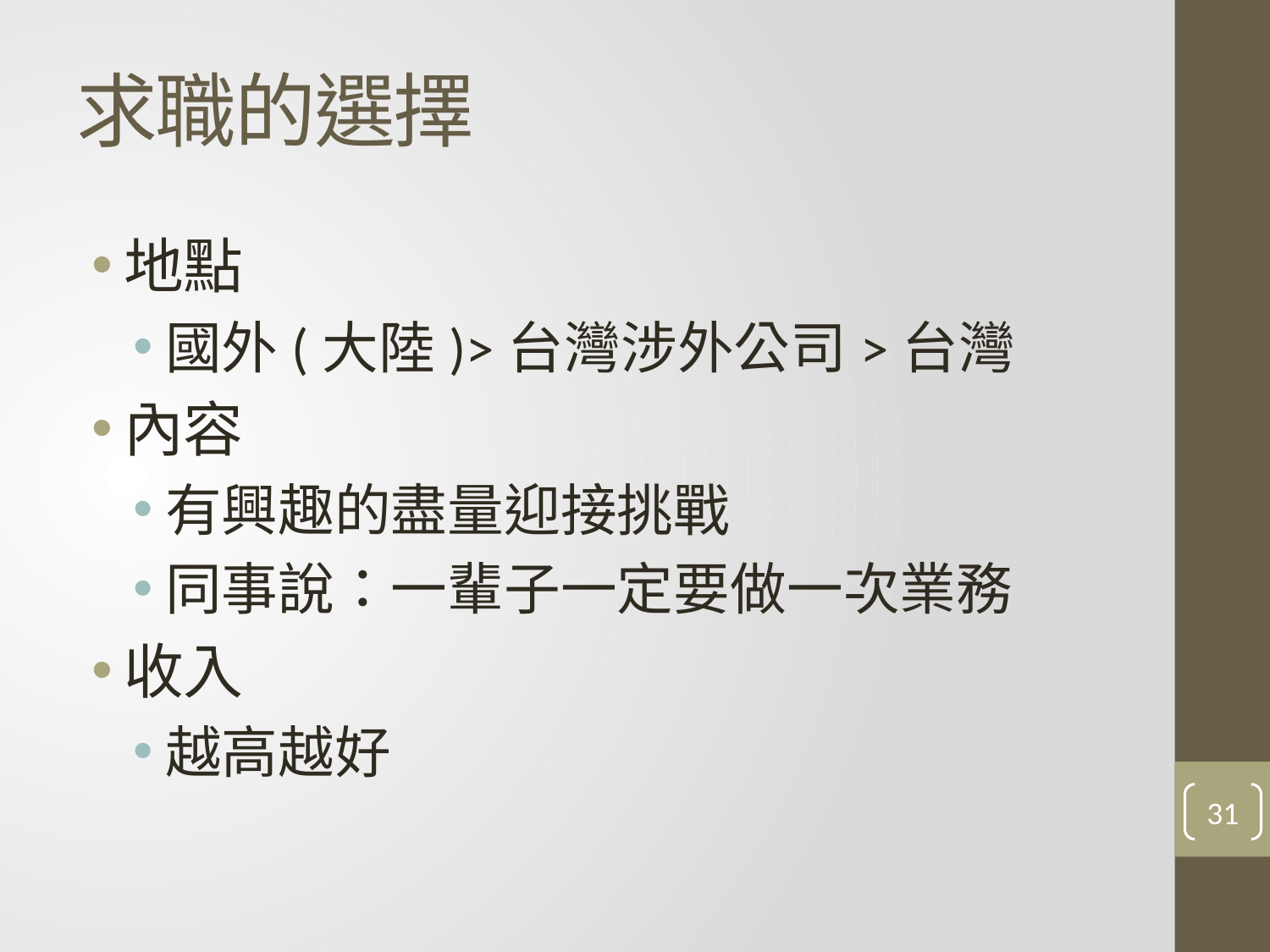

# 求職的選擇
地點
國外(大陸)>台灣涉外公司>台灣
內容
有興趣的盡量迎接挑戰
同事說：一輩子一定要做一次業務
收入
越高越好

31